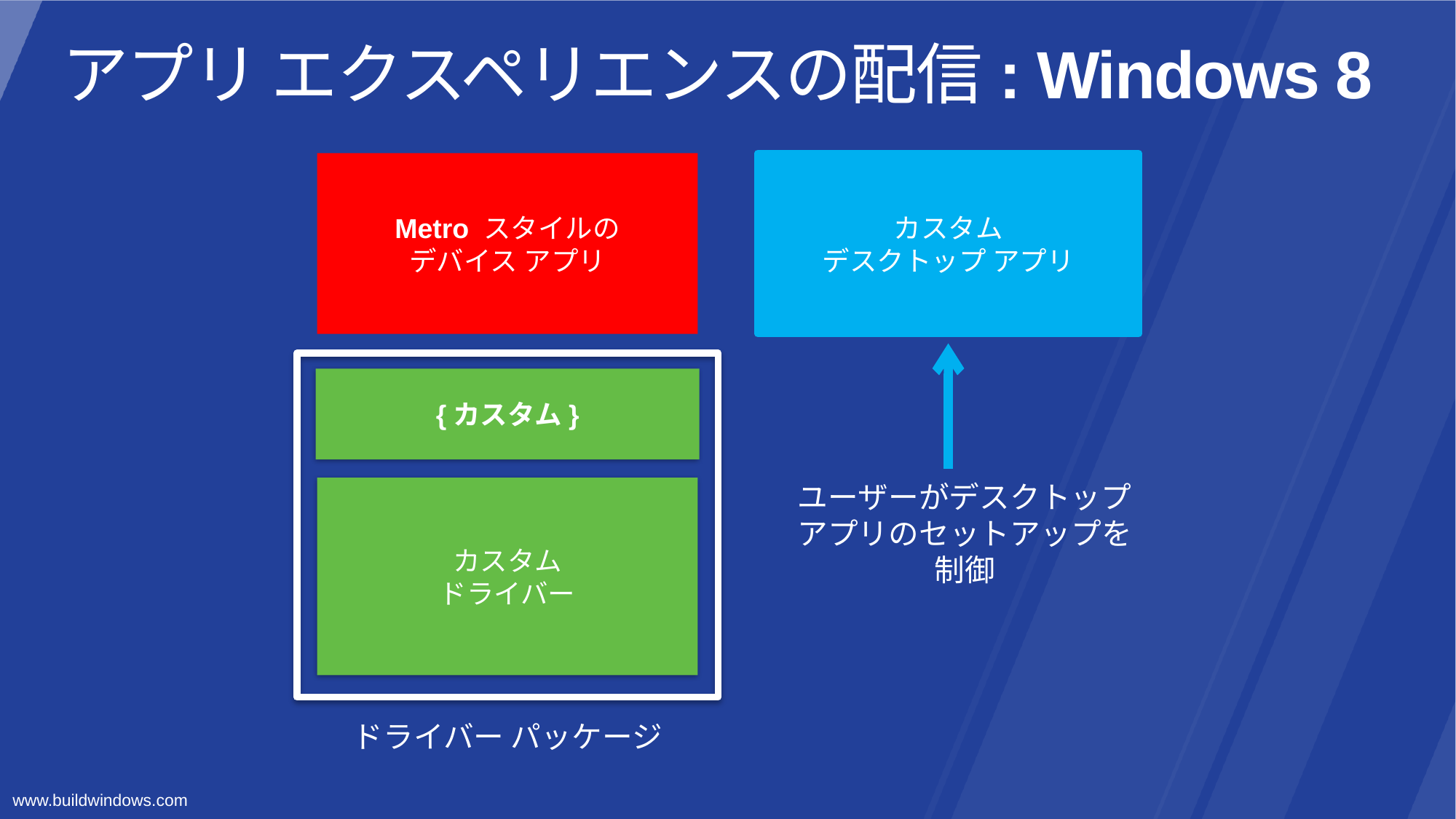

# アプリ エクスペリエンスの配信: Windows 8
カスタム
デスクトップ アプリ
Metro スタイルの
デバイス アプリ

{カスタム}
カスタム
ドライバー
ユーザーがデスクトップ アプリのセットアップを制御
ドライバー パッケージ